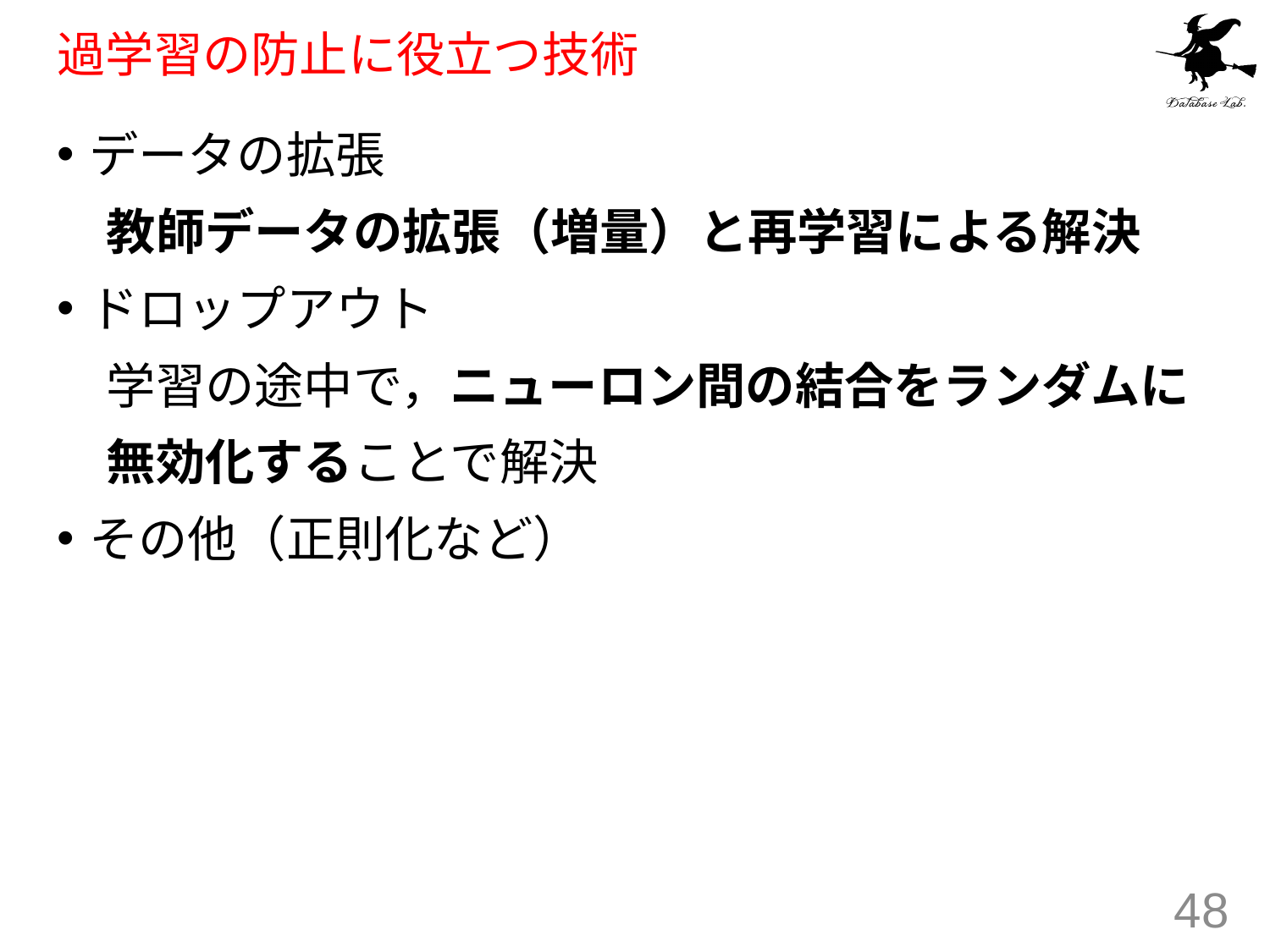

# 過学習の防止に役立つ技術
データの拡張
　教師データの拡張（増量）と再学習による解決
ドロップアウト
　学習の途中で，ニューロン間の結合をランダムに
　無効化することで解決
その他（正則化など）
48